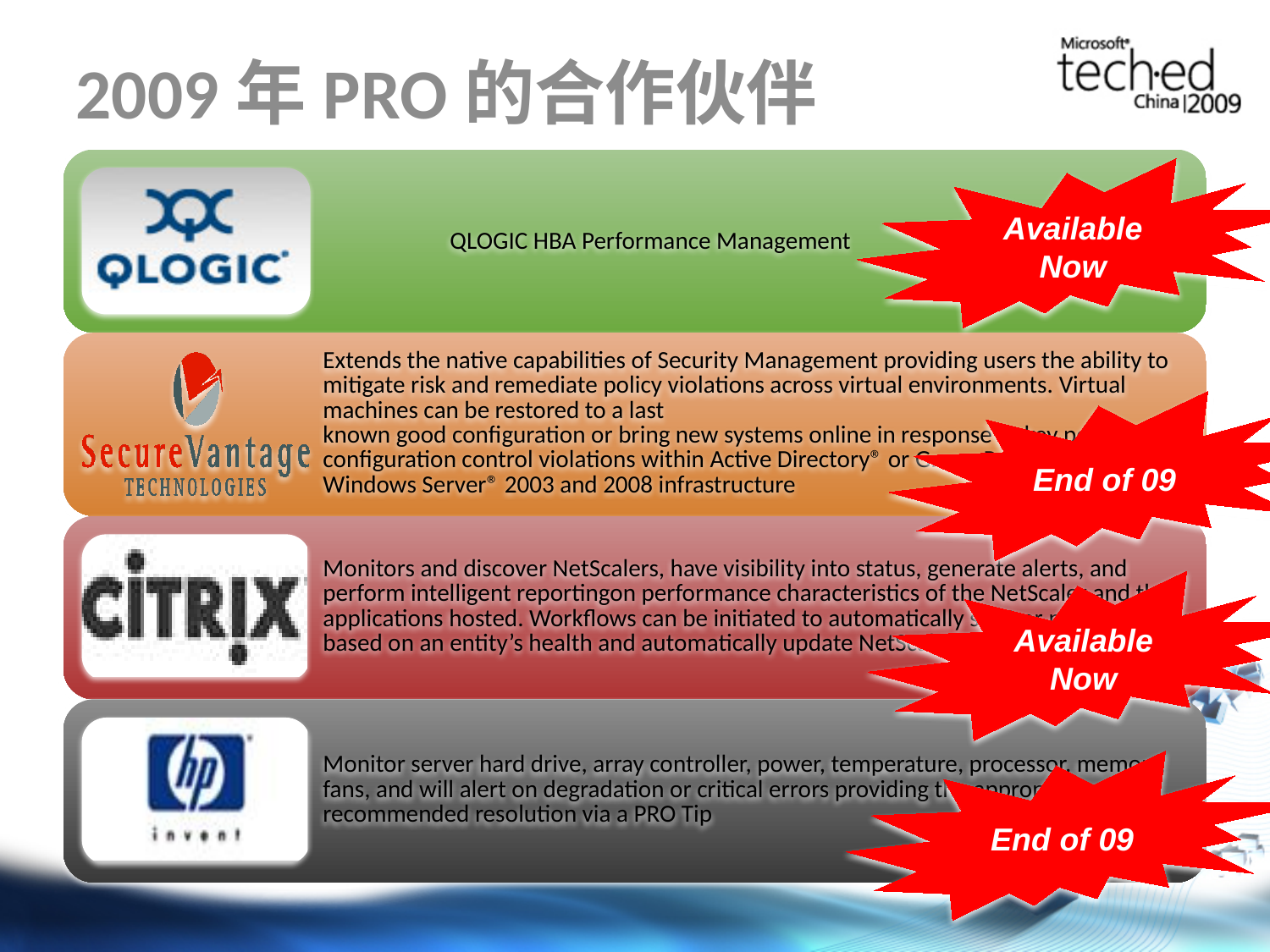

# 2009年PRO的合作伙伴
	QLOGIC HBA Performance Management
Monitors and discover NetScalers, have visibility into status, generate alerts, and perform intelligent reportingon performance characteristics of the NetScaler and the applications hosted. Workflows can be initiated to automatically start or provision VMs based on an entity’s health and automatically update NetScaler load balancing rules
Extends the native capabilities of Security Management providing users the ability to mitigate risk and remediate policy violations across virtual environments. Virtual machines can be restored to a last
Monitor server hard drive, array controller, power, temperature, processor, memory, fans, and will alert on degradation or critical errors providing the appropriate recommended resolution via a PRO Tip
Available Now
End of 09
Available Now
End of 09